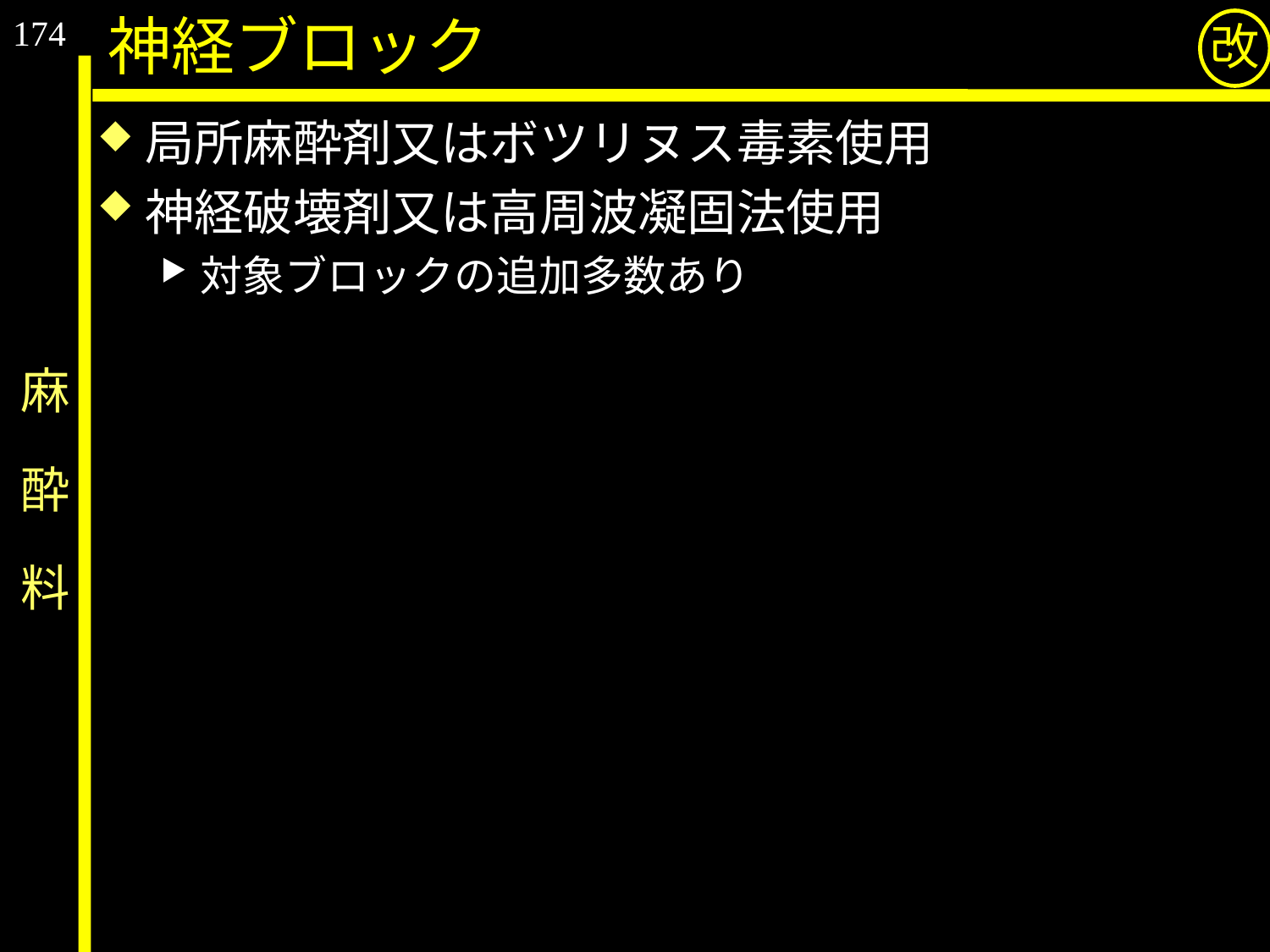

174
神経ブロック
改

局所麻酔剤又はボツリヌス毒素使用
神経破壊剤又は高周波凝固法使用
対象ブロックの追加多数あり

# 麻　酔　料